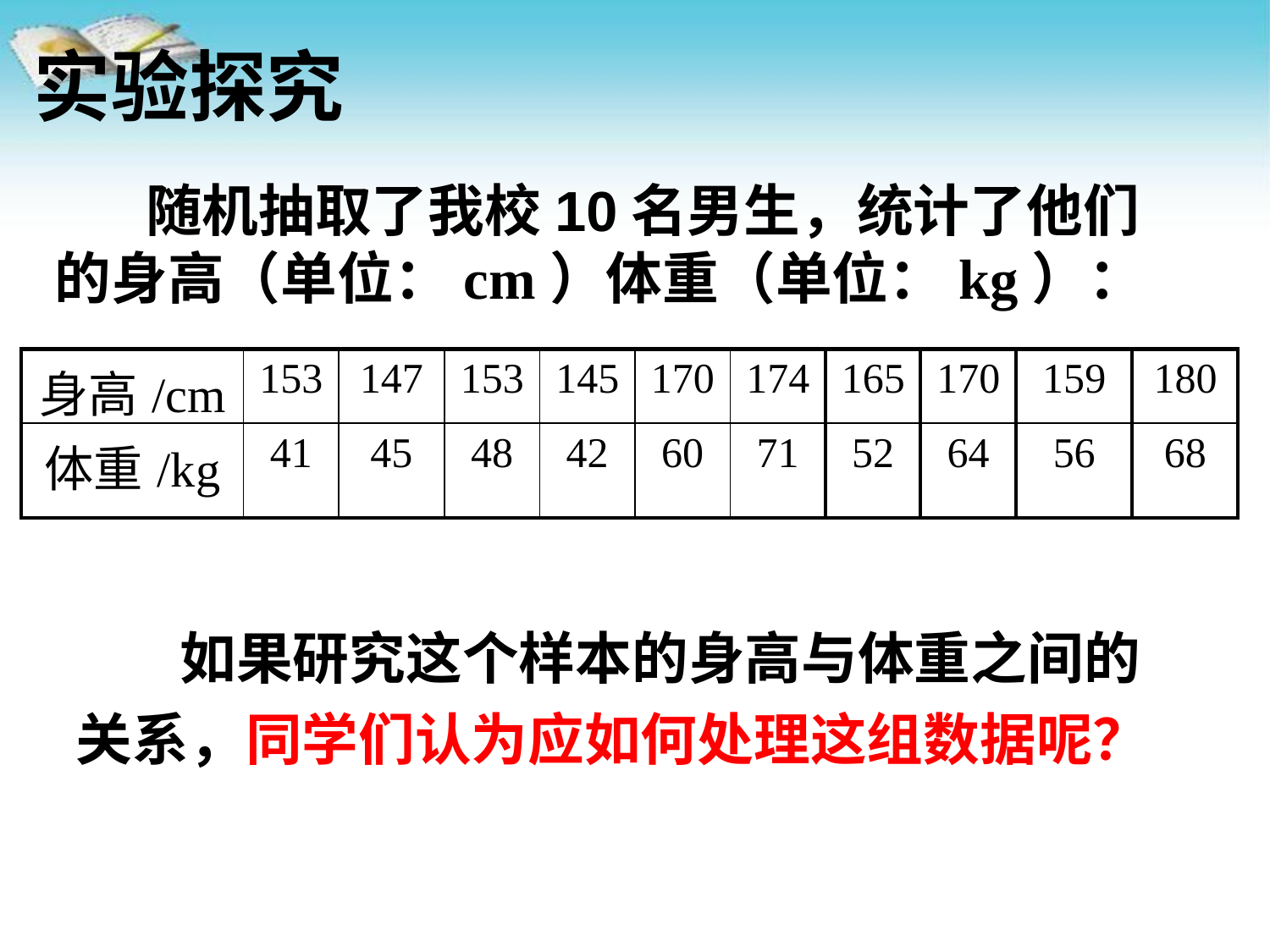

实验探究
      随机抽取了我校10名男生，统计了他们的身高（单位：cm）体重（单位：kg）：
| 身高/cm | 153 | 147 | 153 | 145 | 170 | 174 | 165 | 170 | 159 | 180 |
| --- | --- | --- | --- | --- | --- | --- | --- | --- | --- | --- |
| 体重/kg | 41 | 45 | 48 | 42 | 60 | 71 | 52 | 64 | 56 | 68 |
       如果研究这个样本的身高与体重之间的关系，同学们认为应如何处理这组数据呢？